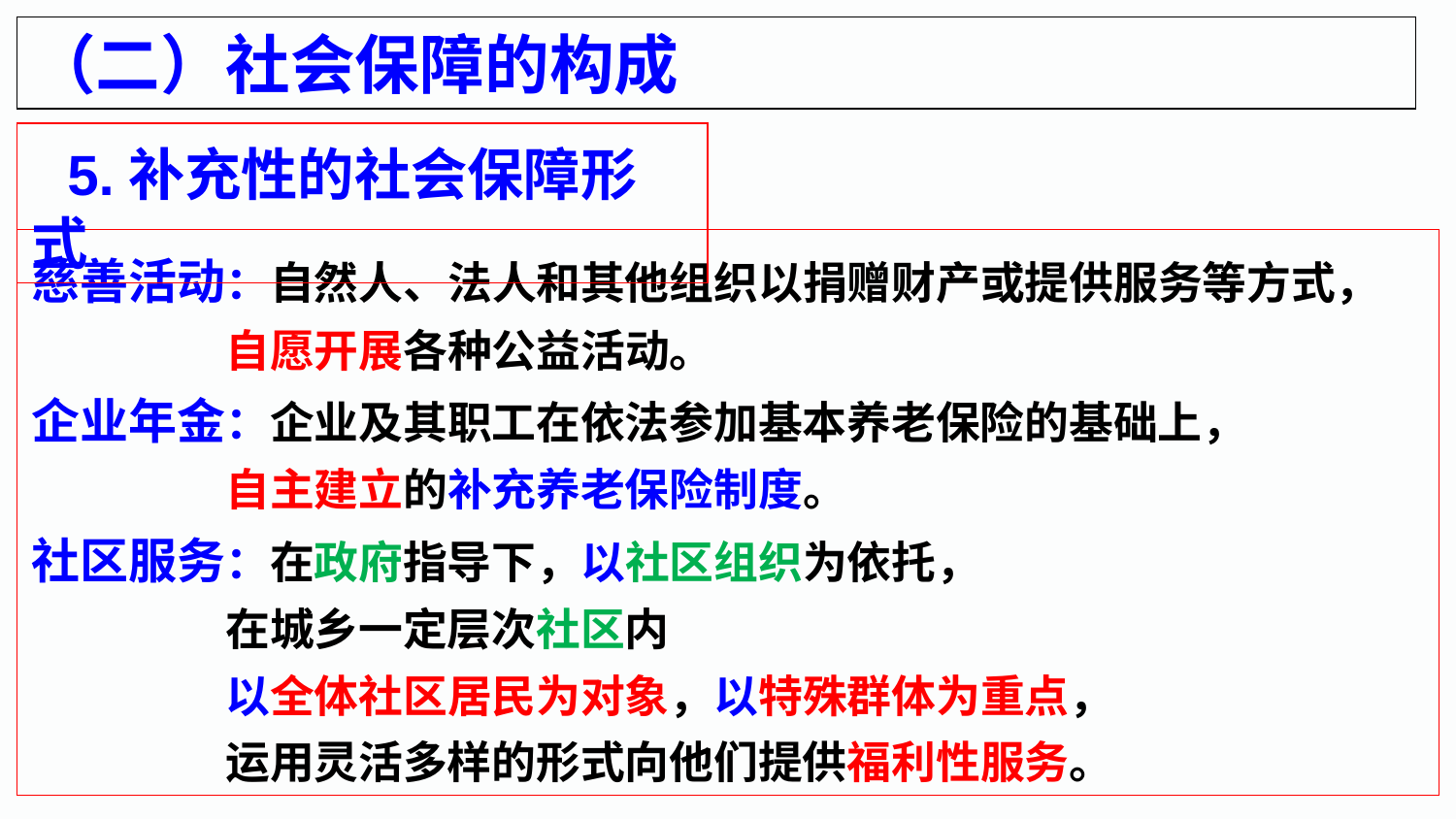

（二）社会保障的构成
  5.补充性的社会保障形式
慈善活动：自然人、法人和其他组织以捐赠财产或提供服务等方式，
                  自愿开展各种公益活动。
企业年金：企业及其职工在依法参加基本养老保险的基础上，
                  自主建立的补充养老保险制度。
社区服务：在政府指导下，以社区组织为依托，
                  在城乡一定层次社区内
                  以全体社区居民为对象，以特殊群体为重点，
                  运用灵活多样的形式向他们提供福利性服务。